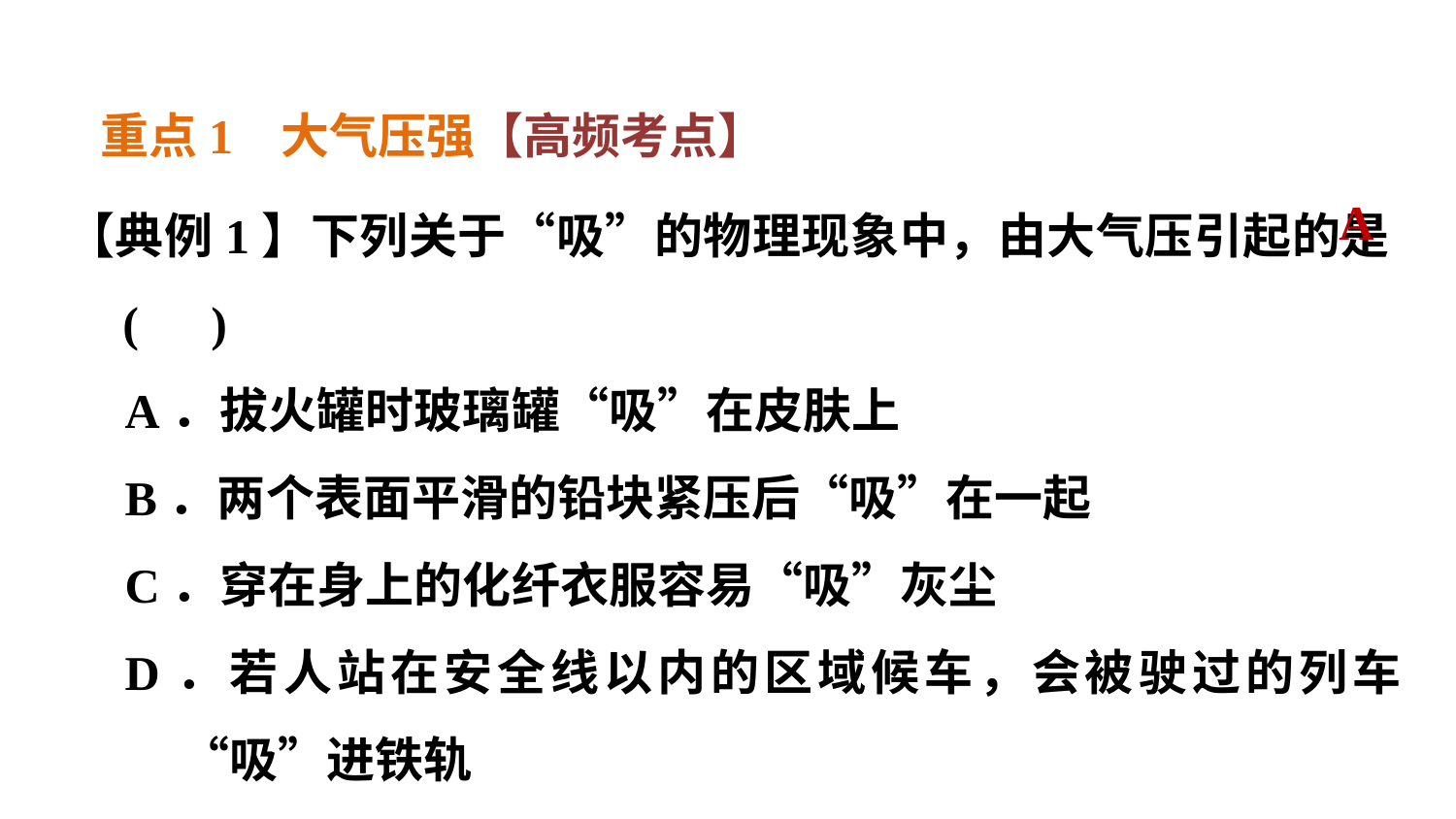

重点1   大气压强【高频考点】
【典例1】下列关于“吸”的物理现象中，由大气压引起的是(　)
A．拔火罐时玻璃罐“吸”在皮肤上
B．两个表面平滑的铅块紧压后“吸”在一起
C．穿在身上的化纤衣服容易“吸”灰尘
D．若人站在安全线以内的区域候车，会被驶过的列车“吸”进铁轨
A